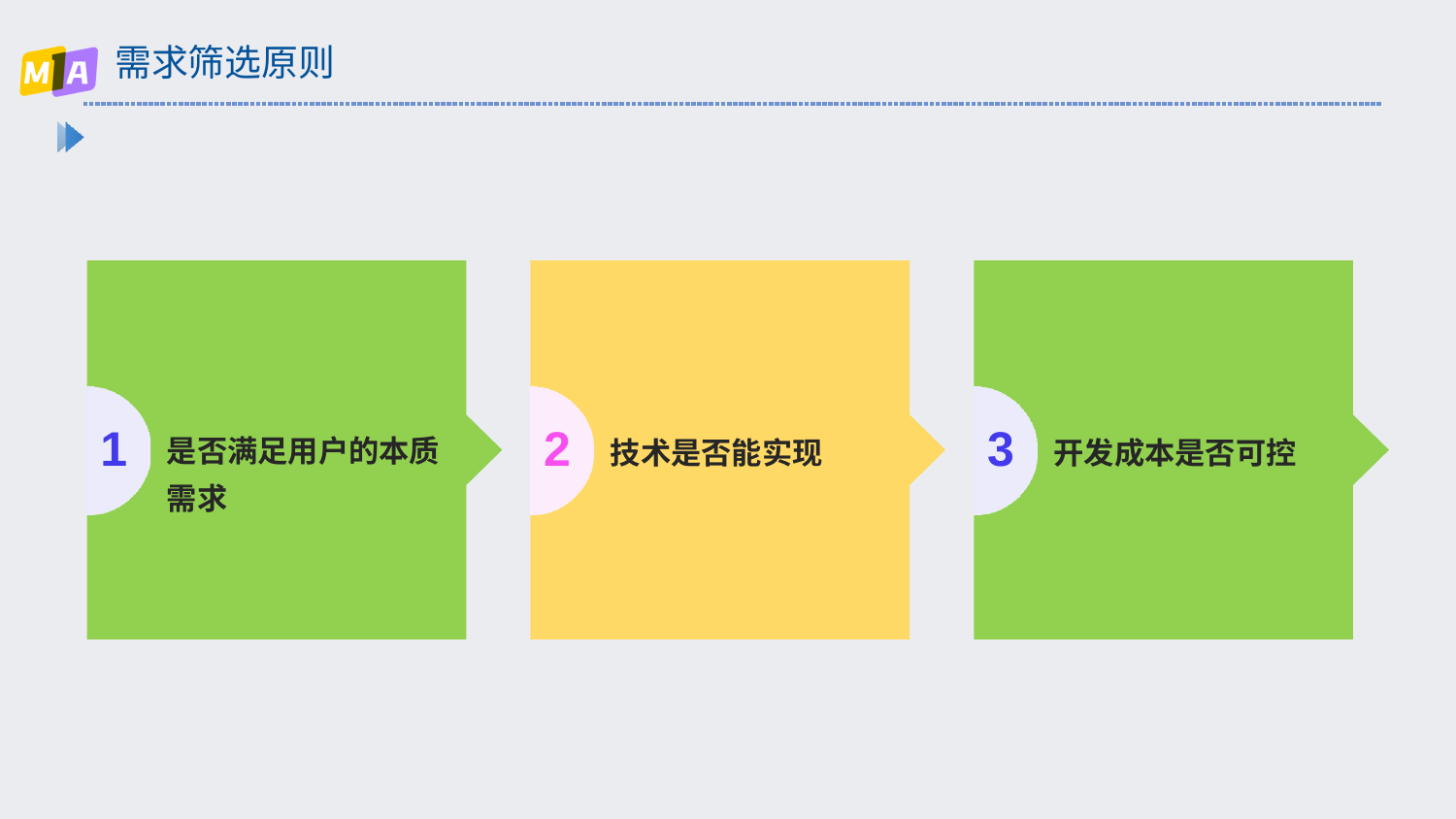

# 需求筛选原则

1
2
3
是否满足用户的本质需求
技术是否能实现
开发成本是否可控